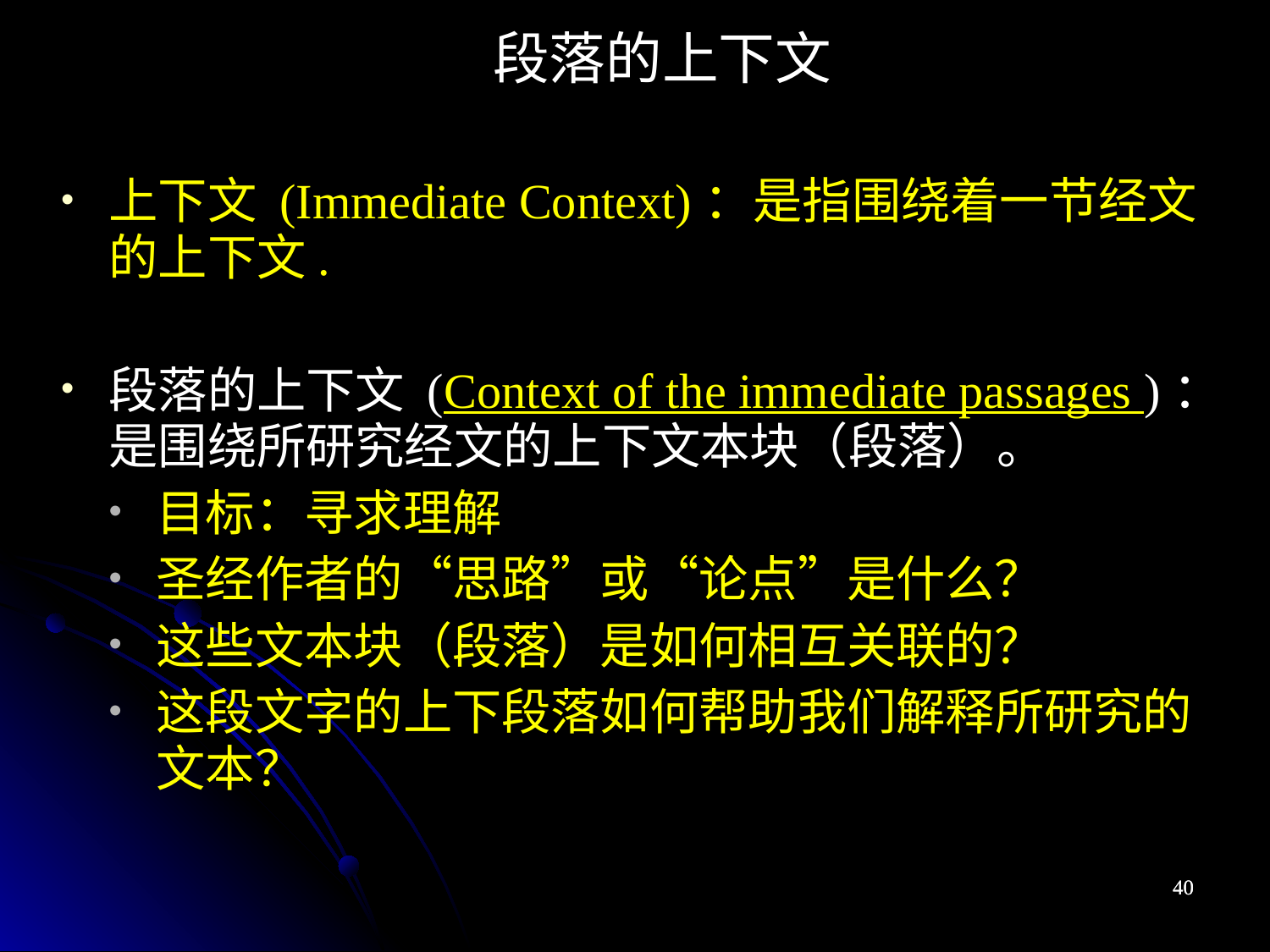

段落的上下文
上下文 (Immediate Context)：是指围绕着一节经文的上下文.

段落的上下文 (Context of the immediate passages )：是围绕所研究经文的上下文本块（段落）。
目标：寻求理解
圣经作者的“思路”或“论点”是什么？
这些文本块（段落）是如何相互关联的？
这段文字的上下段落如何帮助我们解释所研究的文本？
40
40